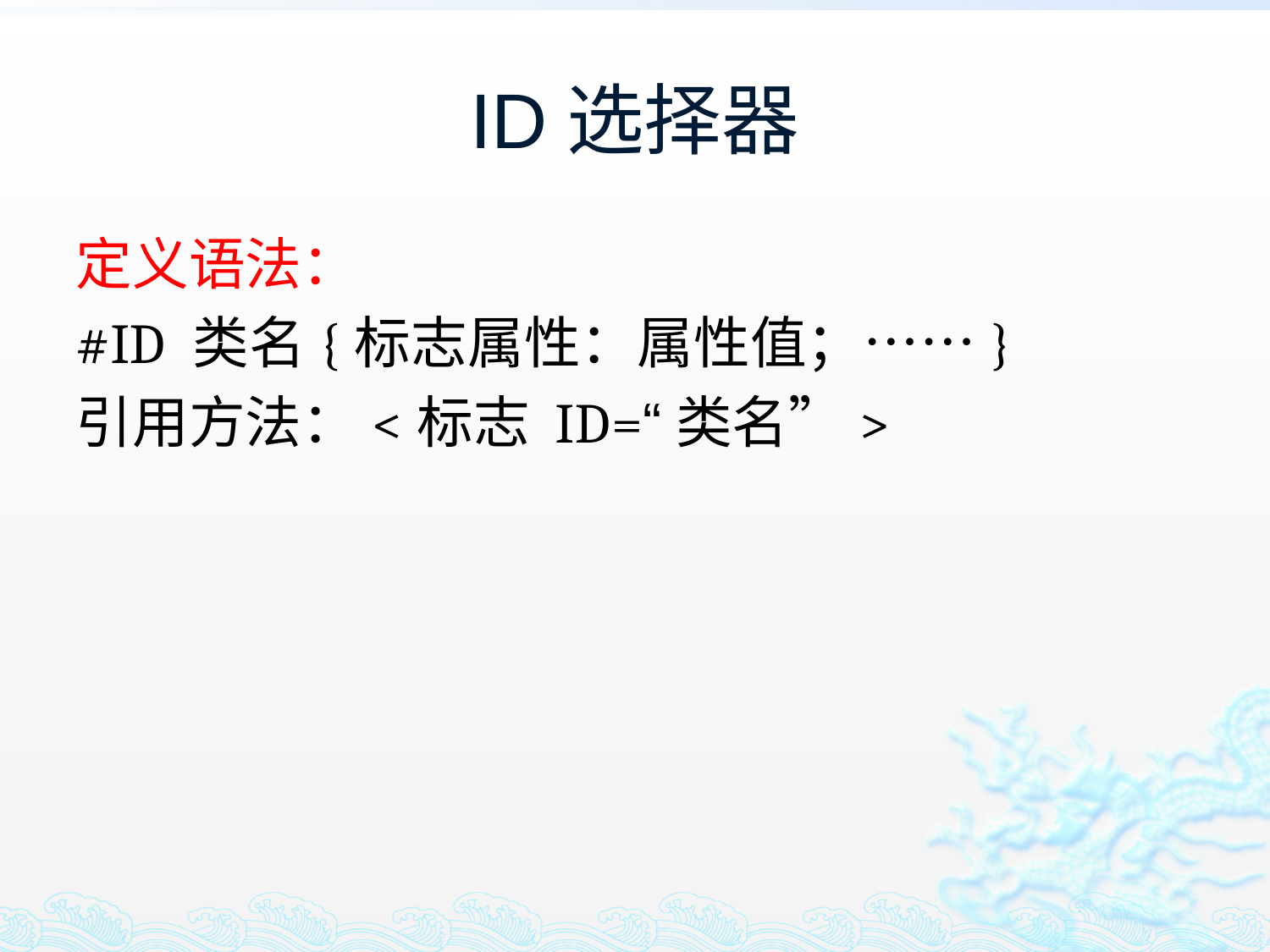

# ID选择器
定义语法：
#ID 类名{标志属性：属性值；……}
引用方法：<标志 ID=“类名”>